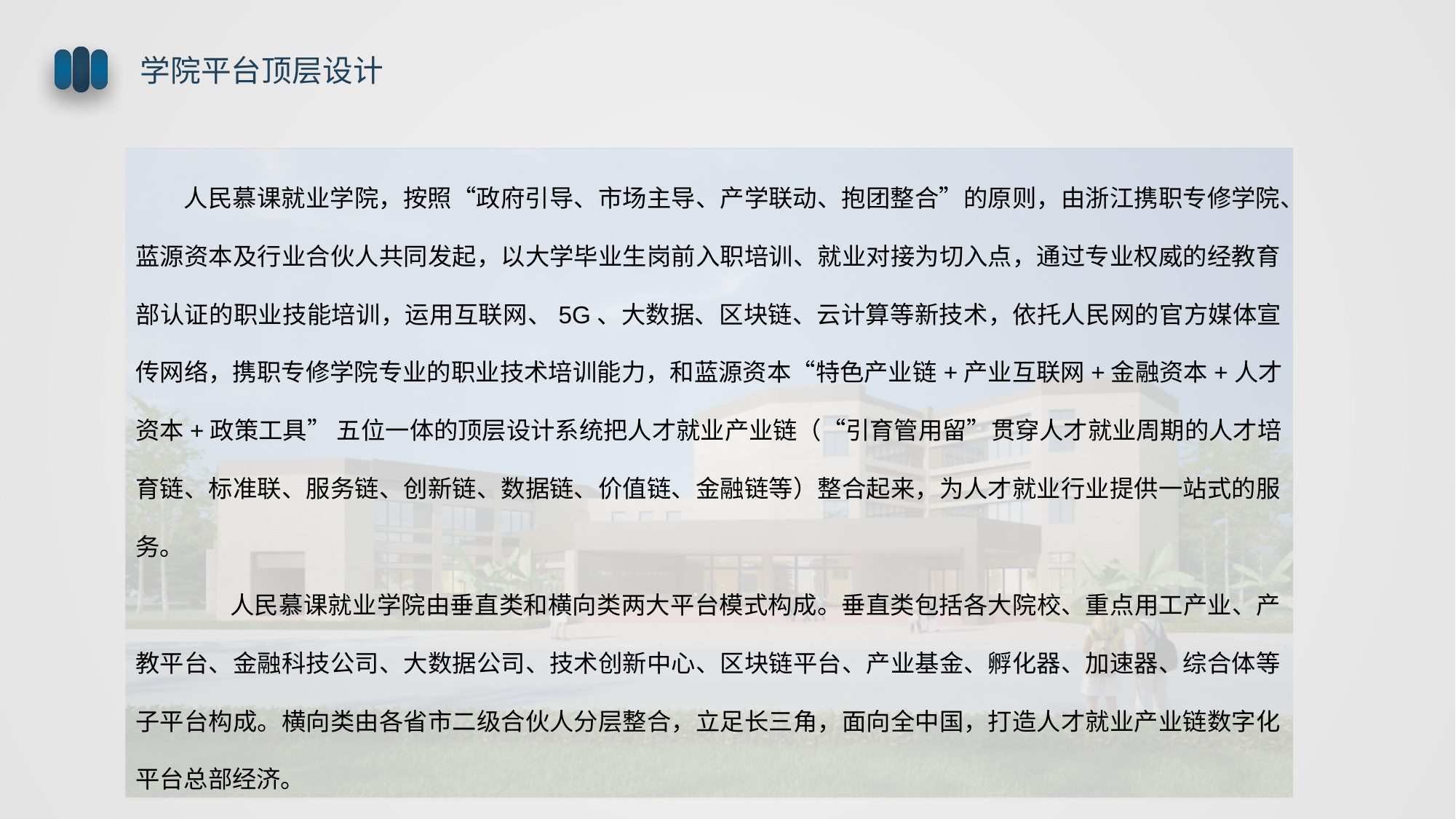

学院平台顶层设计

人民慕课就业学院，按照“政府引导、市场主导、产学联动、抱团整合”的原则，由浙江携职专修学院、蓝源资本及行业合伙人共同发起，以大学毕业生岗前入职培训、就业对接为切入点，通过专业权威的经教育部认证的职业技能培训，运用互联网、5G、大数据、区块链、云计算等新技术，依托人民网的官方媒体宣传网络，携职专修学院专业的职业技术培训能力，和蓝源资本“特色产业链+产业互联网+金融资本+人才资本+政策工具” 五位一体的顶层设计系统把人才就业产业链（“引育管用留”贯穿人才就业周期的人才培育链、标准联、服务链、创新链、数据链、价值链、金融链等）整合起来，为人才就业行业提供一站式的服务。
       人民慕课就业学院由垂直类和横向类两大平台模式构成。垂直类包括各大院校、重点用工产业、产教平台、金融科技公司、大数据公司、技术创新中心、区块链平台、产业基金、孵化器、加速器、综合体等子平台构成。横向类由各省市二级合伙人分层整合，立足长三角，面向全中国，打造人才就业产业链数字化平台总部经济。